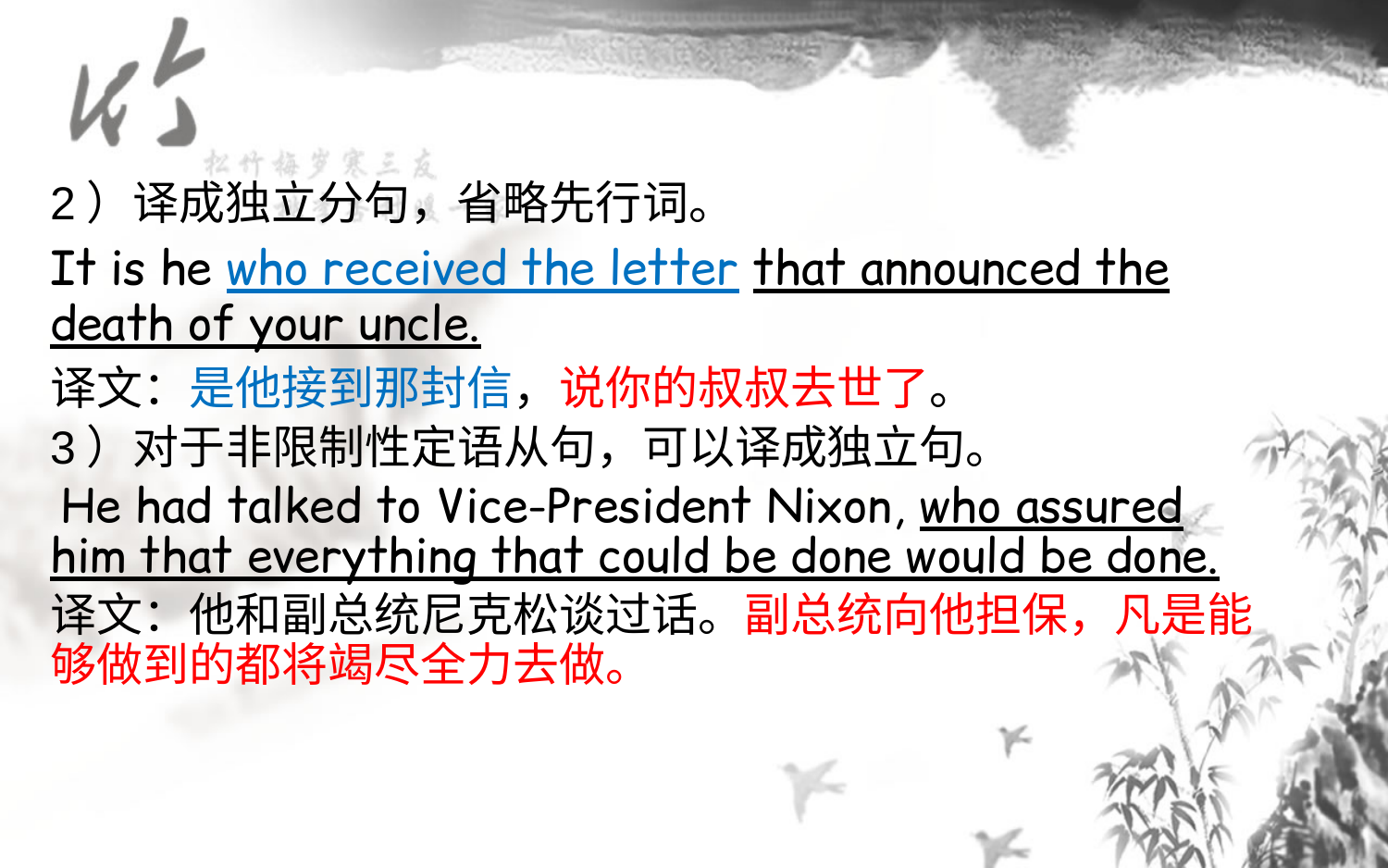

2）译成独立分句，省略先行词。
It is he who received the letter that announced the death of your uncle.
译文：是他接到那封信，说你的叔叔去世了。
3）对于非限制性定语从句，可以译成独立句。
 He had talked to Vice-President Nixon, who assured him that everything that could be done would be done.
译文：他和副总统尼克松谈过话。副总统向他担保，凡是能够做到的都将竭尽全力去做。